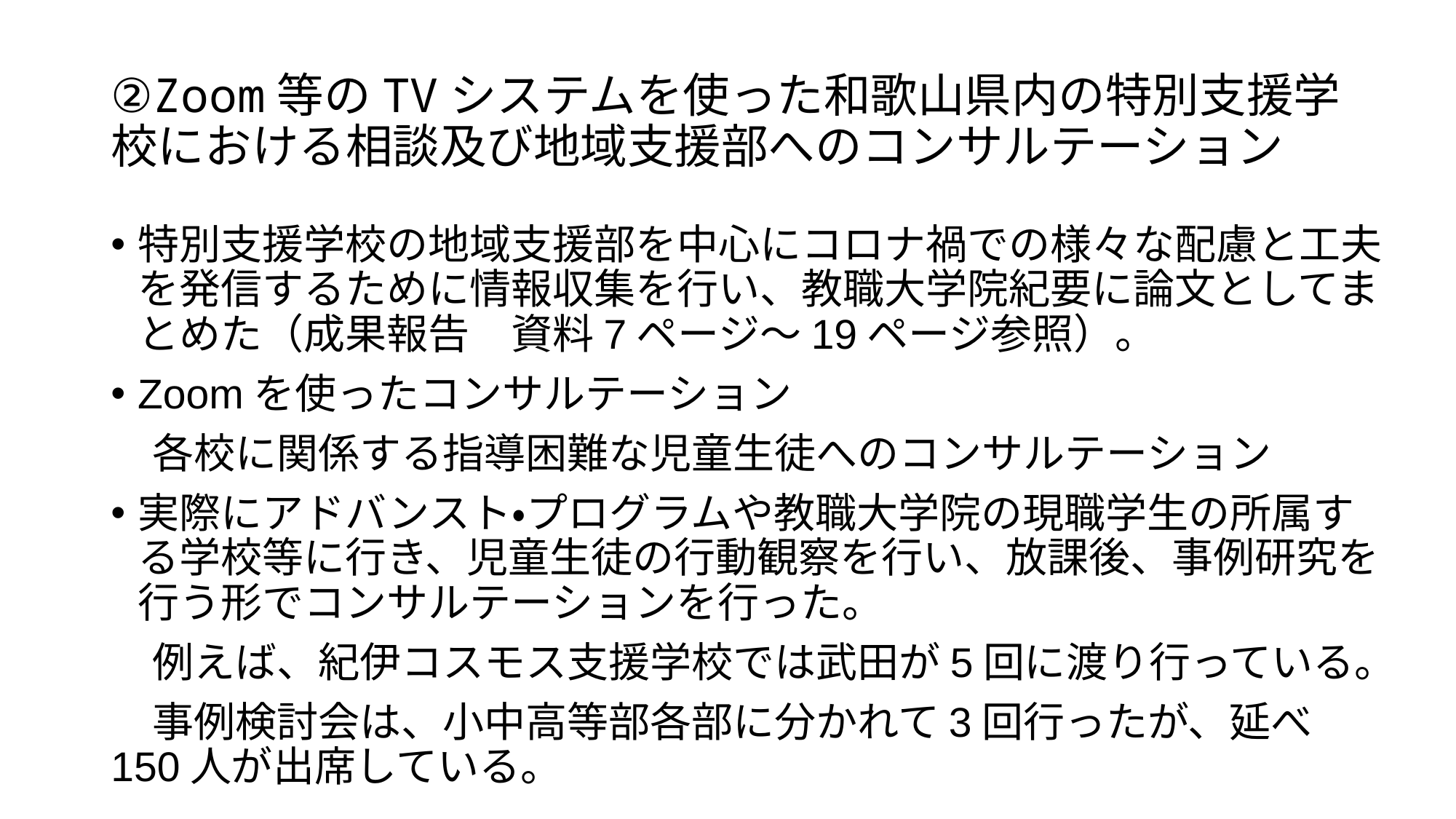

# ②Zoom等のTVシステムを使った和歌山県内の特別支援学校における相談及び地域支援部へのコンサルテーション
特別支援学校の地域支援部を中心にコロナ禍での様々な配慮と工夫を発信するために情報収集を行い、教職大学院紀要に論文としてまとめた（成果報告　資料7ページ～19ページ参照）。
Zoomを使ったコンサルテーション
　各校に関係する指導困難な児童生徒へのコンサルテーション
実際にアドバンスト・プログラムや教職大学院の現職学生の所属する学校等に行き、児童生徒の行動観察を行い、放課後、事例研究を行う形でコンサルテーションを行った。
　例えば、紀伊コスモス支援学校では武田が5回に渡り行っている。
　事例検討会は、小中高等部各部に分かれて3回行ったが、延べ150人が出席している。